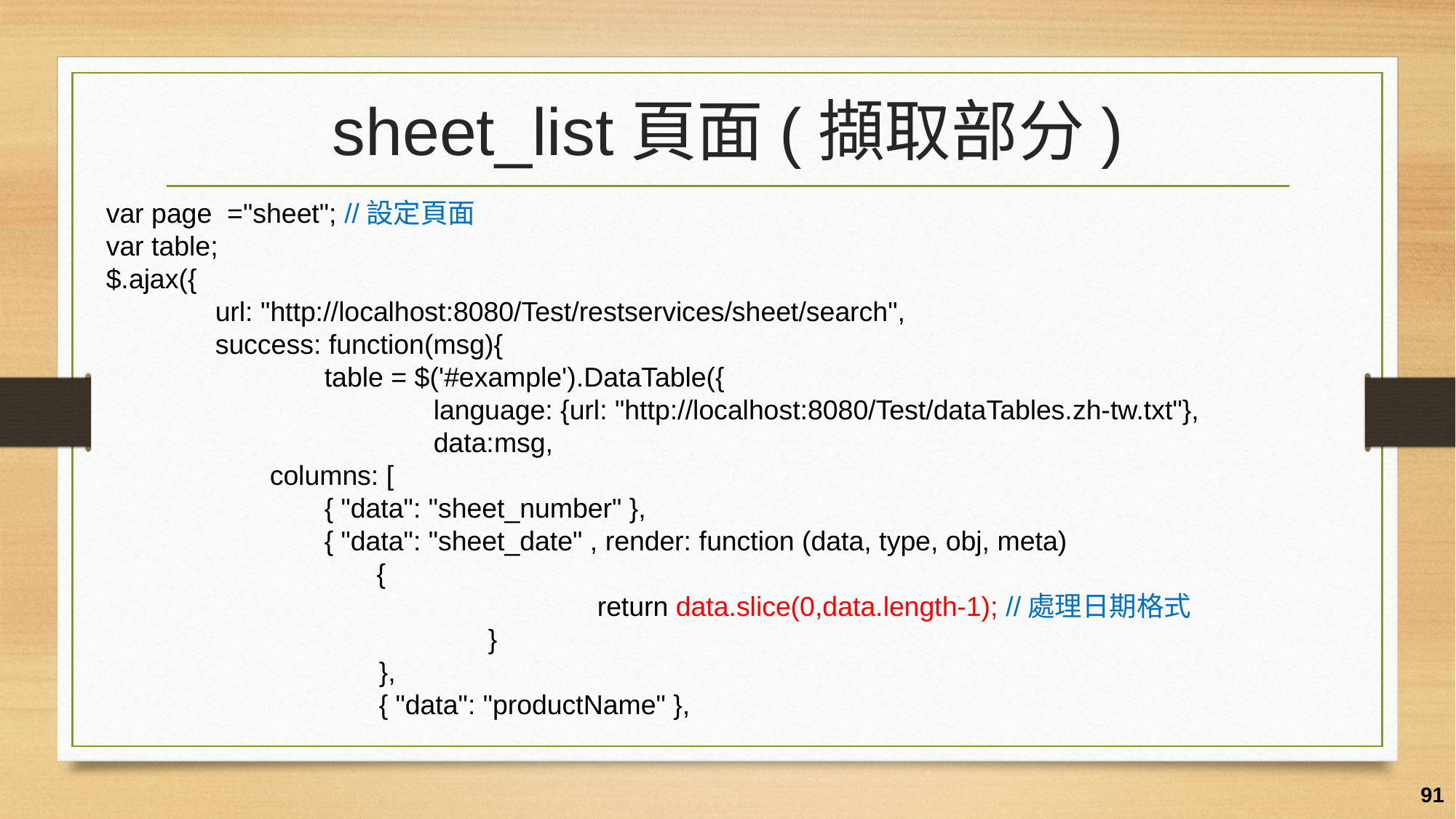

# sheet_list頁面(擷取部分)
var page  ="sheet"; //設定頁面
var table;
$.ajax({
	url: "http://localhost:8080/Test/restservices/sheet/search",
	success: function(msg){
 		table = $('#example').DataTable({
			language: {url: "http://localhost:8080/Test/dataTables.zh-tw.txt"},
			data:msg,
columns: [
{ "data": "sheet_number" },
{ "data": "sheet_date" , render: function (data, type, obj, meta)
              {
    			return data.slice(0,data.length-1); //處理日期格式
		}
	},
	{ "data": "productName" },
91